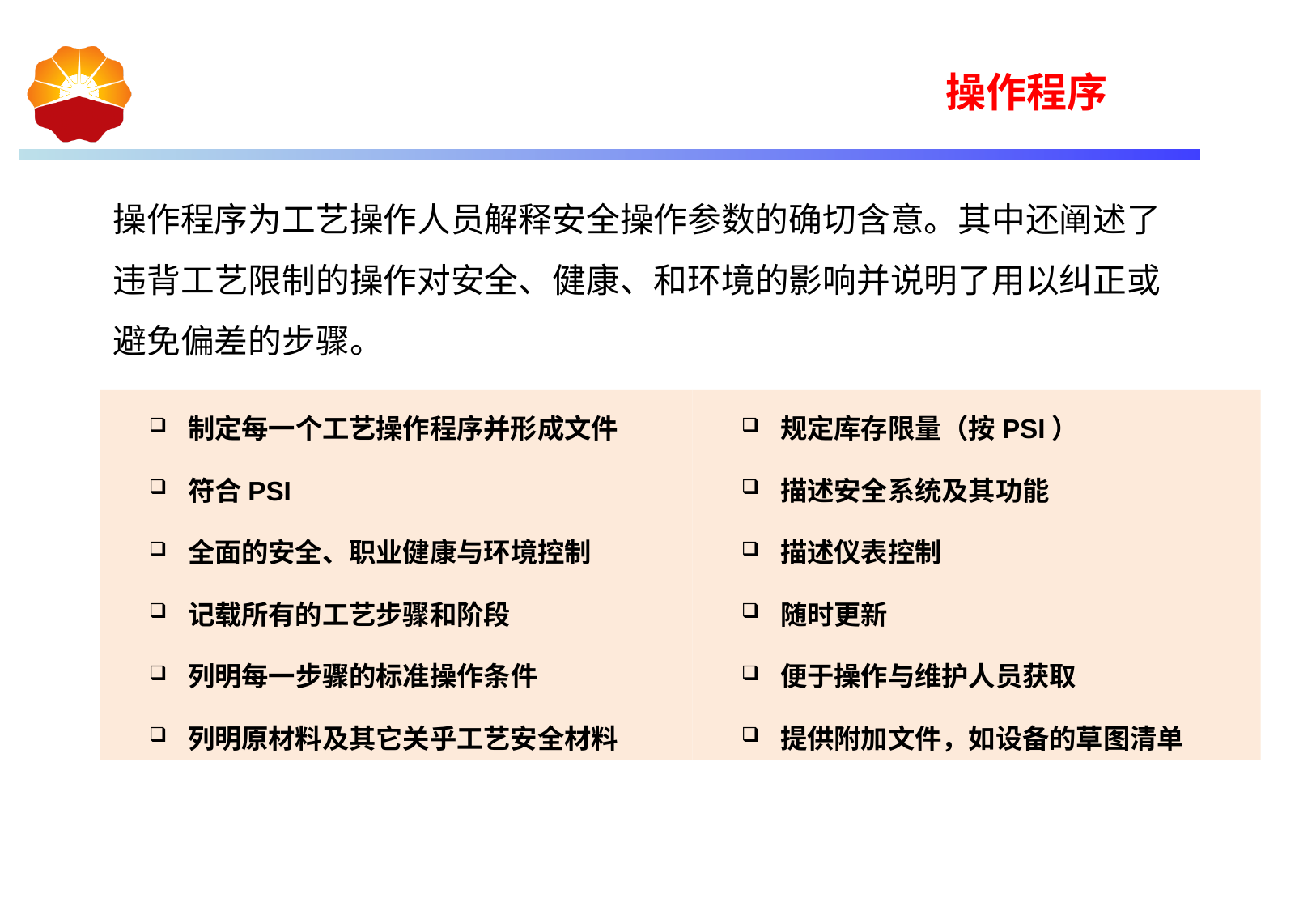

操作程序
操作程序为工艺操作人员解释安全操作参数的确切含意。其中还阐述了违背工艺限制的操作对安全、健康、和环境的影响并说明了用以纠正或避免偏差的步骤。
制定每一个工艺操作程序并形成文件
符合PSI
全面的安全、职业健康与环境控制
记载所有的工艺步骤和阶段
列明每一步骤的标准操作条件
列明原材料及其它关乎工艺安全材料
规定库存限量（按PSI）
描述安全系统及其功能
描述仪表控制
随时更新
便于操作与维护人员获取
提供附加文件，如设备的草图清单